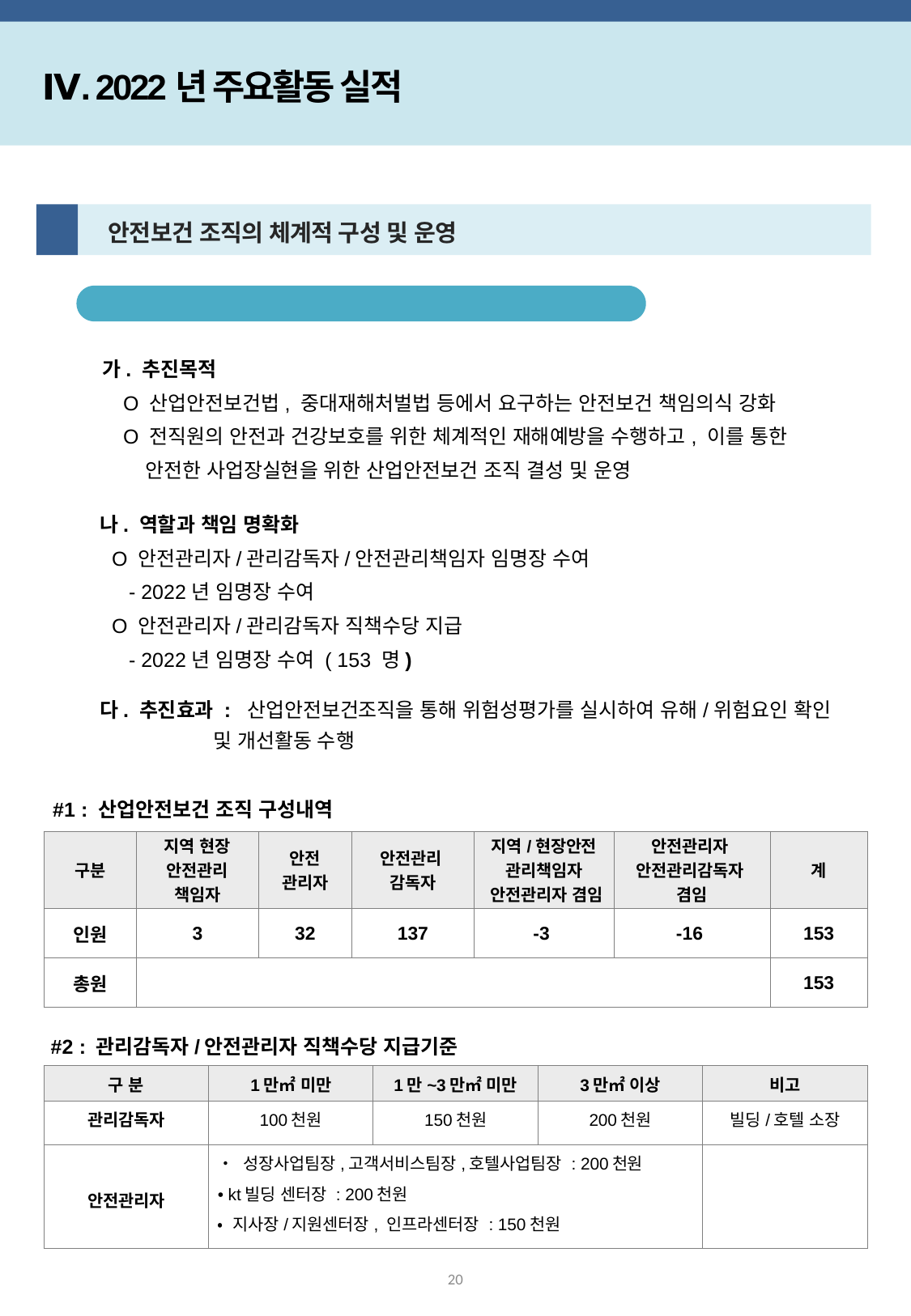

Ⅳ. 2022년 주요활동 실적
2
  안전보건 조직의 체계적 구성 및 운영
산업안전보건 조직의 역할과 책임 명확화

   가. 추진목적
       O 산업안전보건법, 중대재해처벌법 등에서 요구하는 안전보건 책임의식 강화
       O 전직원의 안전과 건강보호를 위한 체계적인 재해예방을 수행하고, 이를 통한
          안전한 사업장실현을 위한 산업안전보건 조직 결성 및 운영

  나. 역할과 책임 명확화
     O 안전관리자/관리감독자/안전관리책임자 임명장 수여
        - 2022년 임명장 수여
     O 안전관리자/관리감독자 직책수당 지급
        - 2022년 임명장 수여 ( 153 명)

  다. 추진효과 :  산업안전보건조직을 통해 위험성평가를 실시하여 유해/위험요인 확인
                      및 개선활동 수행

#1 : 산업안전보건 조직 구성내역
| 구분 | 지역 현장 안전관리 책임자 | 안전 관리자 | 안전관리 감독자 | 지역/현장안전 관리책임자 안전관리자 겸임 | 안전관리자 안전관리감독자 겸임 | 계 |
| --- | --- | --- | --- | --- | --- | --- |
| 인원 | 3 | 32 | 137 | -3 | -16 | 153 |
| 총원 |  |  |  |  |  | 153 |
#2 : 관리감독자/안전관리자 직책수당 지급기준
| 구 분 | 1만㎡ 미만 | 1만~3만㎡ 미만 | 3만㎡ 이상 | 비고 |
| --- | --- | --- | --- | --- |
| 관리감독자 | 100천원 | 150천원 | 200천원 | 빌딩/호텔 소장 |
| 안전관리자 | • 성장사업팀장,고객서비스팀장,호텔사업팀장 : 200천원 • kt빌딩 센터장 : 200천원 • 지사장/지원센터장, 인프라센터장 : 150천원 |  |  |  |
20